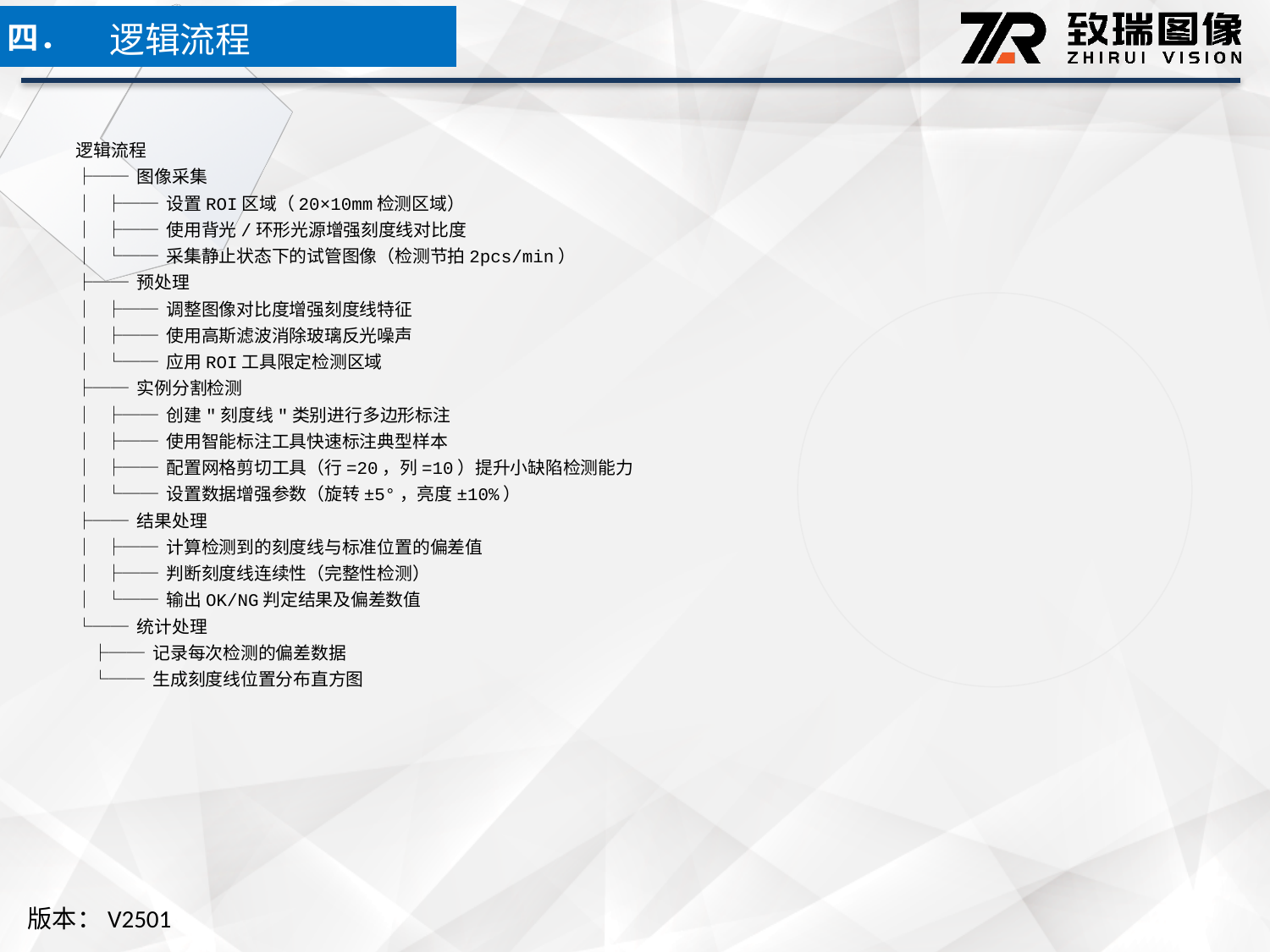

逻辑流程
四．

逻辑流程
├── 图像采集
│   ├── 设置ROI区域（20×10mm检测区域）
│   ├── 使用背光/环形光源增强刻度线对比度
│   └── 采集静止状态下的试管图像（检测节拍2pcs/min）
├── 预处理
│   ├── 调整图像对比度增强刻度线特征
│   ├── 使用高斯滤波消除玻璃反光噪声
│   └── 应用ROI工具限定检测区域
├── 实例分割检测
│   ├── 创建"刻度线"类别进行多边形标注
│   ├── 使用智能标注工具快速标注典型样本
│   ├── 配置网格剪切工具（行=20，列=10）提升小缺陷检测能力
│   └── 设置数据增强参数（旋转±5°，亮度±10%）
├── 结果处理
│   ├── 计算检测到的刻度线与标准位置的偏差值
│   ├── 判断刻度线连续性（完整性检测）
│   └── 输出OK/NG判定结果及偏差数值
└── 统计处理
    ├── 记录每次检测的偏差数据
    └── 生成刻度线位置分布直方图